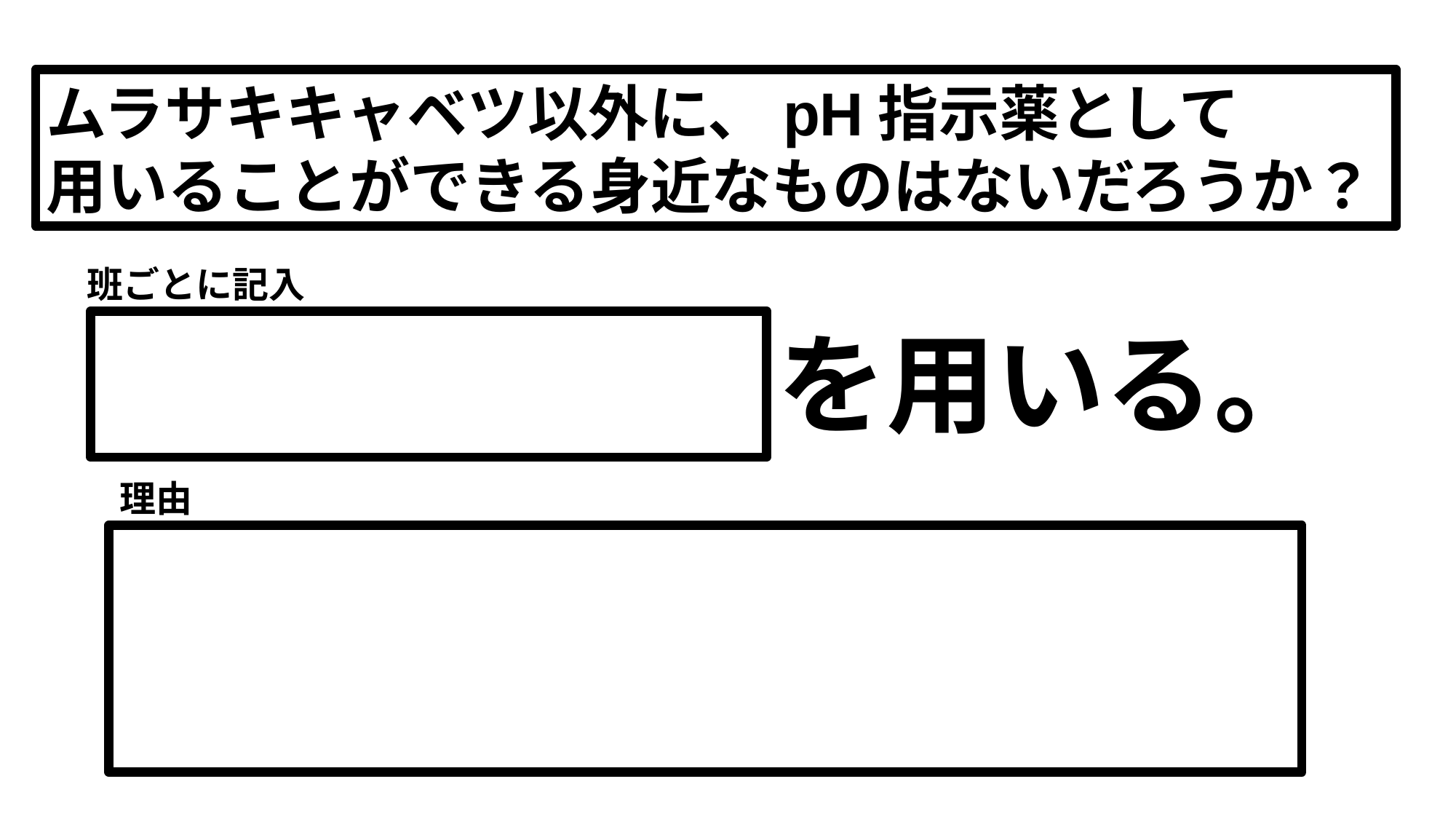

ムラサキキャベツ以外に、pH指示薬として
用いることができる身近なものはないだろうか？
班ごとに記入
を用いる。

理由